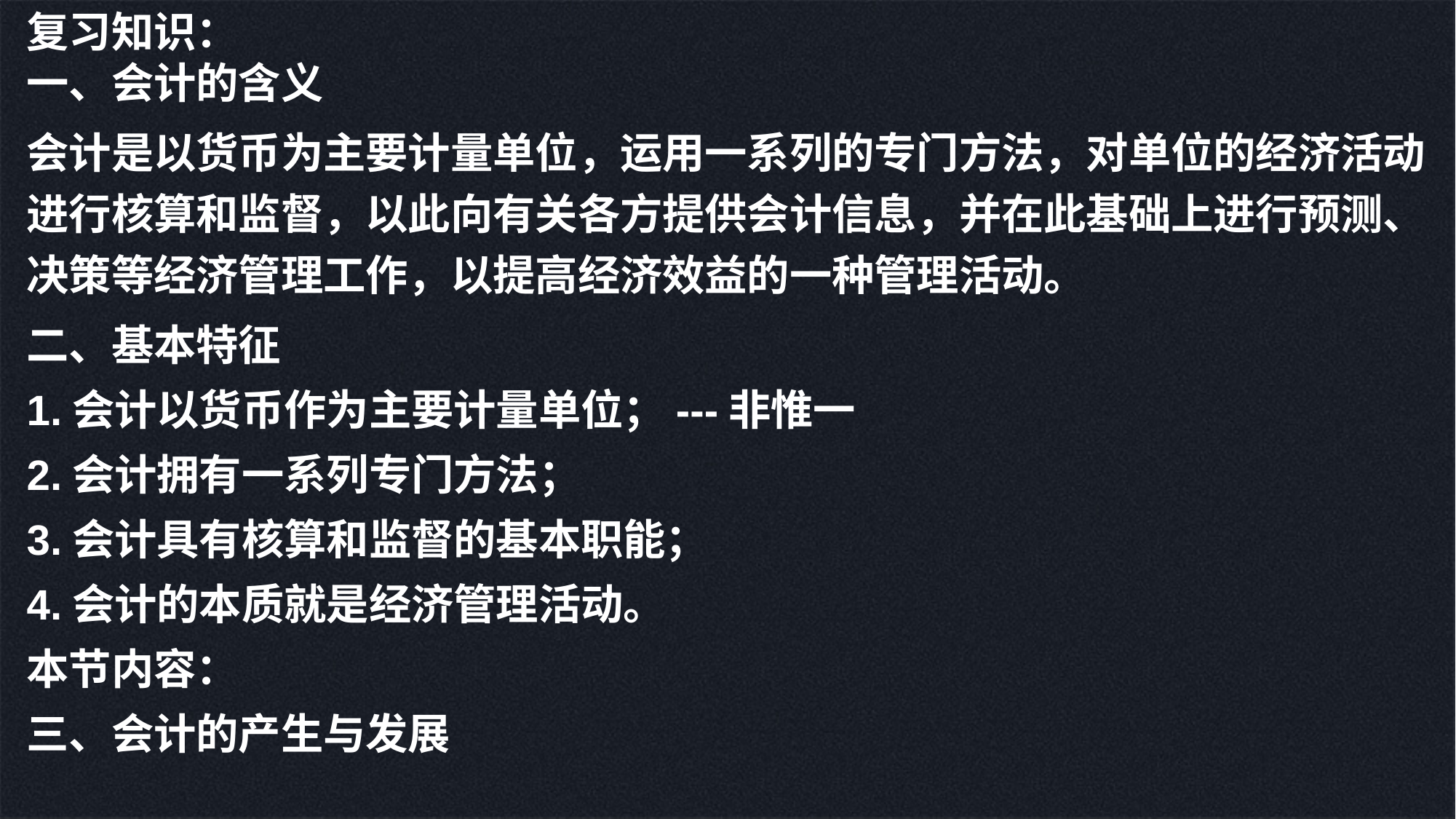

复习知识：
一、会计的含义
会计是以货币为主要计量单位，运用一系列的专门方法，对单位的经济活动进行核算和监督，以此向有关各方提供会计信息，并在此基础上进行预测、决策等经济管理工作，以提高经济效益的一种管理活动。
二、基本特征
1.会计以货币作为主要计量单位；---非惟一
2.会计拥有一系列专门方法；
3.会计具有核算和监督的基本职能；
4.会计的本质就是经济管理活动。
本节内容：
三、会计的产生与发展